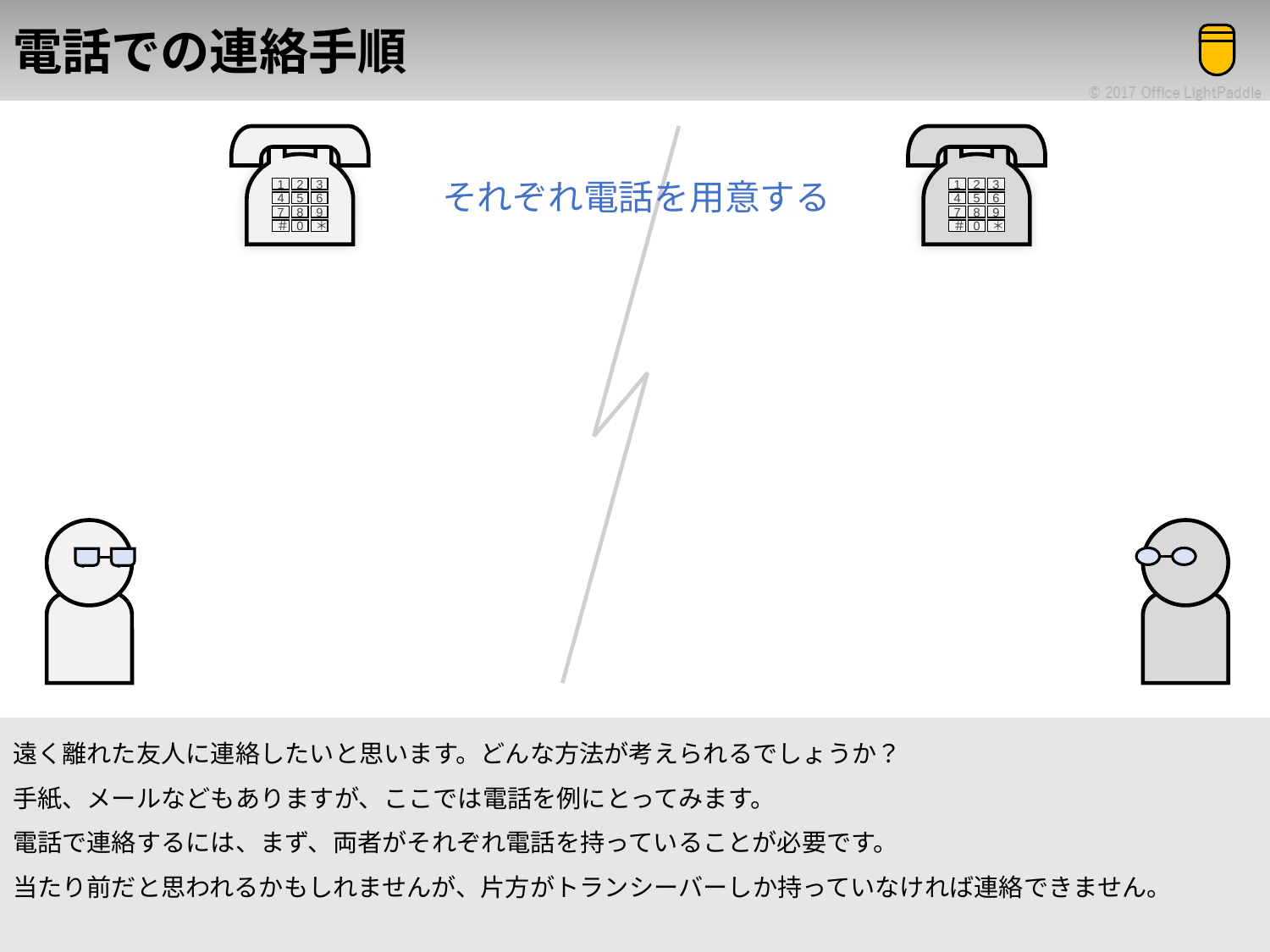

# 電話での連絡手順

1
2
3
4
5
6
7
8
9
＃
0
＊

1
2
3
4
5
6
7
8
9
＃
0
＊
それぞれ電話を用意する

遠く離れた友人に連絡したいと思います。どんな方法が考えられるでしょうか？
手紙、メールなどもありますが、ここでは電話を例にとってみます。
電話で連絡するには、まず、両者がそれぞれ電話を持っていることが必要です。
当たり前だと思われるかもしれませんが、片方がトランシーバーしか持っていなければ連絡できません。